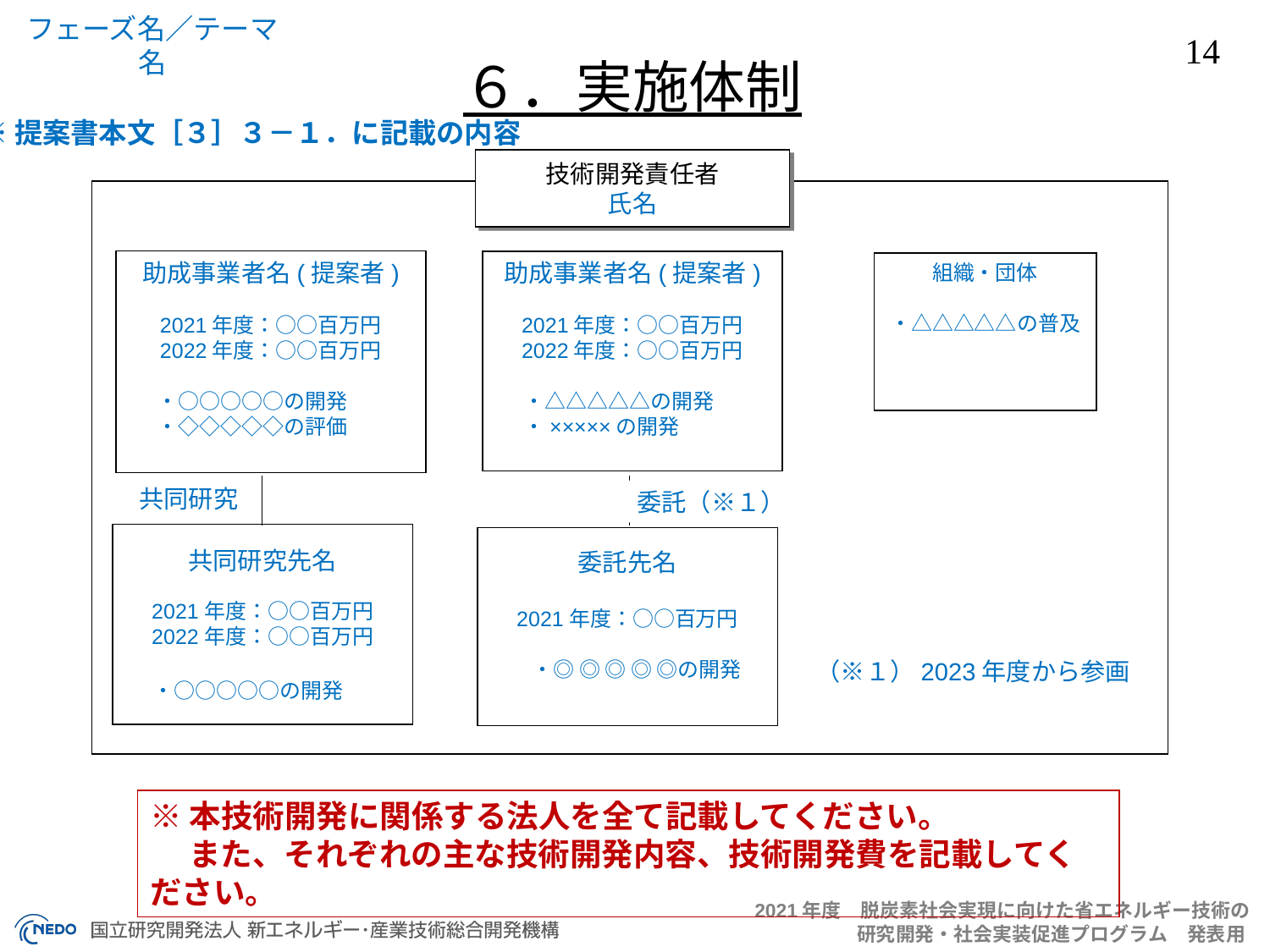

６．実施体制
※提案書本文［３］３－１．に記載の内容
技術開発責任者
氏名

助成事業者名(提案者)

2021年度：○○百万円
2022年度：○○百万円

     ・○○○○○の開発
     ・◇◇◇◇◇の評価

助成事業者名(提案者)

2021年度：○○百万円
2022年度：○○百万円

     ・△△△△△の開発
     ・×××××の開発

組織・団体

・△△△△△の普及
共同研究
委託（※１）
共同研究先名

2021年度：○○百万円
2022年度：○○百万円

    ・○○○○○の開発
委託先名

2021年度：○○百万円

　　・◎ ◎ ◎ ◎ ◎の開発

（※１）2023年度から参画
※本技術開発に関係する法人を全て記載してください。
　 また、それぞれの主な技術開発内容、技術開発費を記載してください。